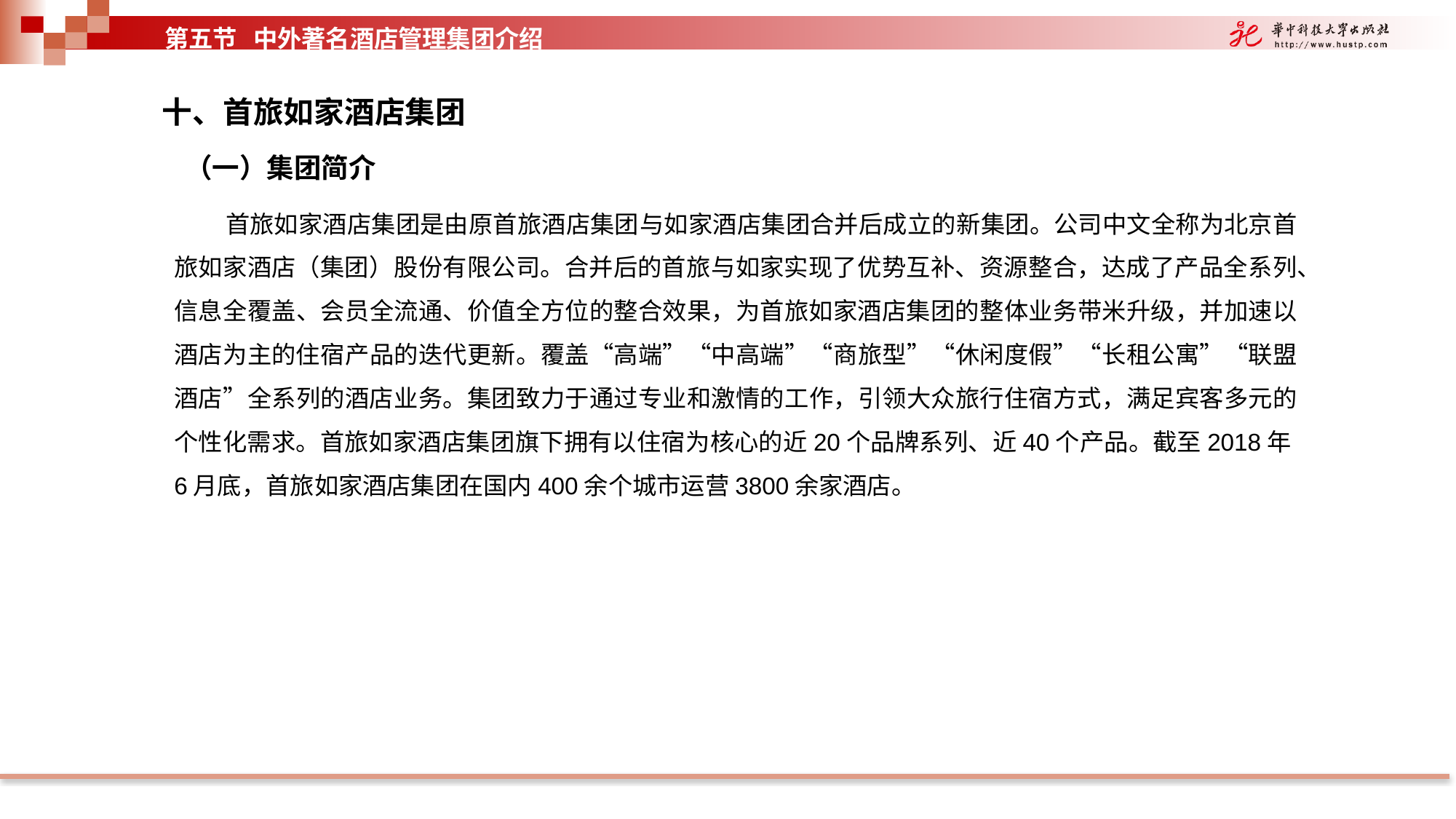

第五节   中外著名酒店管理集团介绍
十、首旅如家酒店集团
（一）集团简介
首旅如家酒店集团是由原首旅酒店集团与如家酒店集团合并后成立的新集团。公司中文全称为北京首旅如家酒店（集团）股份有限公司。合并后的首旅与如家实现了优势互补、资源整合，达成了产品全系列、信息全覆盖、会员全流通、价值全方位的整合效果，为首旅如家酒店集团的整体业务带米升级，并加速以酒店为主的住宿产品的迭代更新。覆盖“高端”“中高端”“商旅型”“休闲度假”“长租公寓”“联盟酒店”全系列的酒店业务。集团致力于通过专业和激情的工作，引领大众旅行住宿方式，满足宾客多元的个性化需求。首旅如家酒店集团旗下拥有以住宿为核心的近20个品牌系列、近40个产品。截至2018年6月底，首旅如家酒店集团在国内400余个城市运营3800余家酒店。